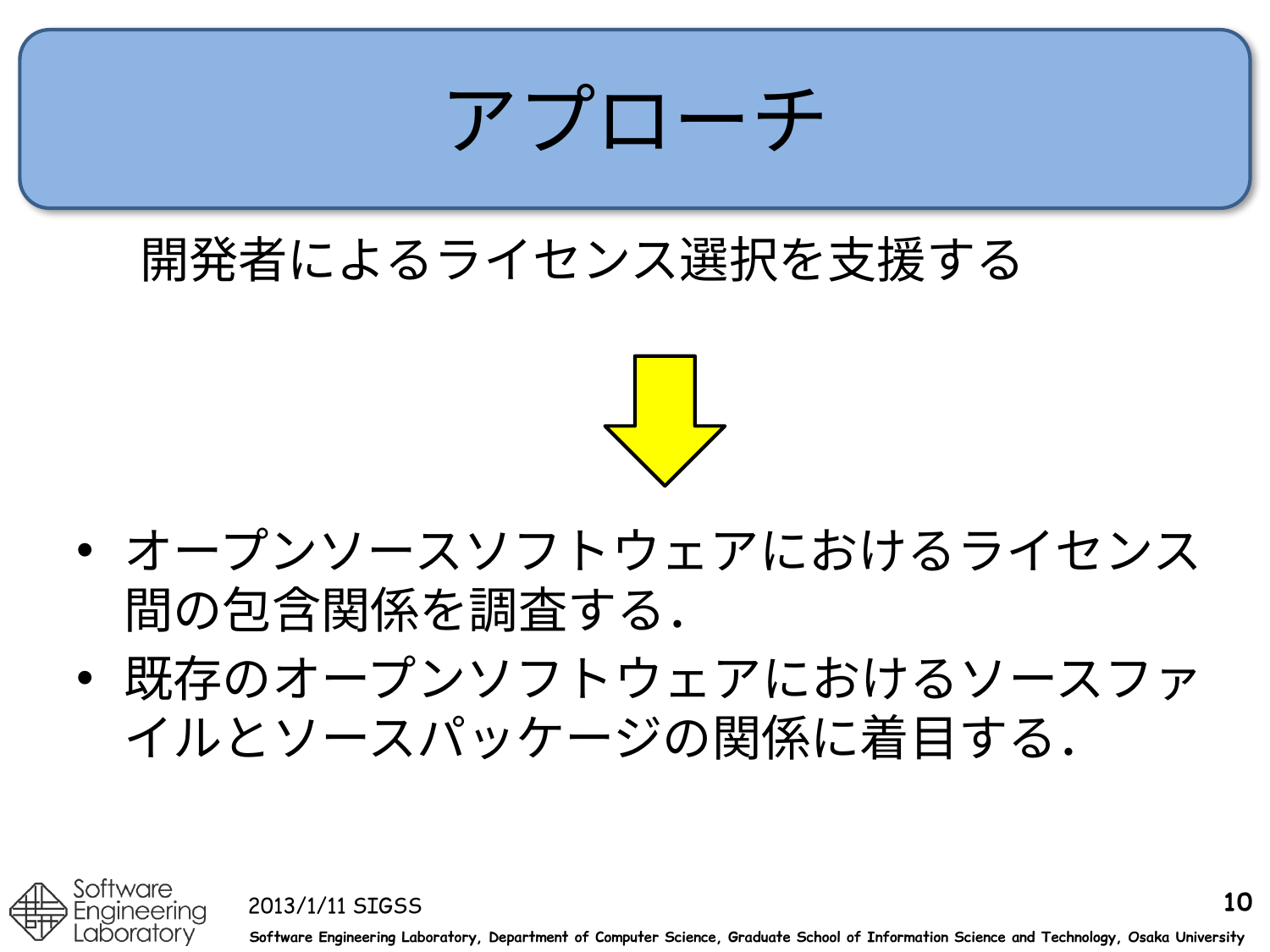

# アプローチ
開発者によるライセンス選択を支援する

オープンソースソフトウェアにおけるライセンス間の包含関係を調査する．
既存のオープンソフトウェアにおけるソースファイルとソースパッケージの関係に着目する．

10
2013/1/11 SIGSS